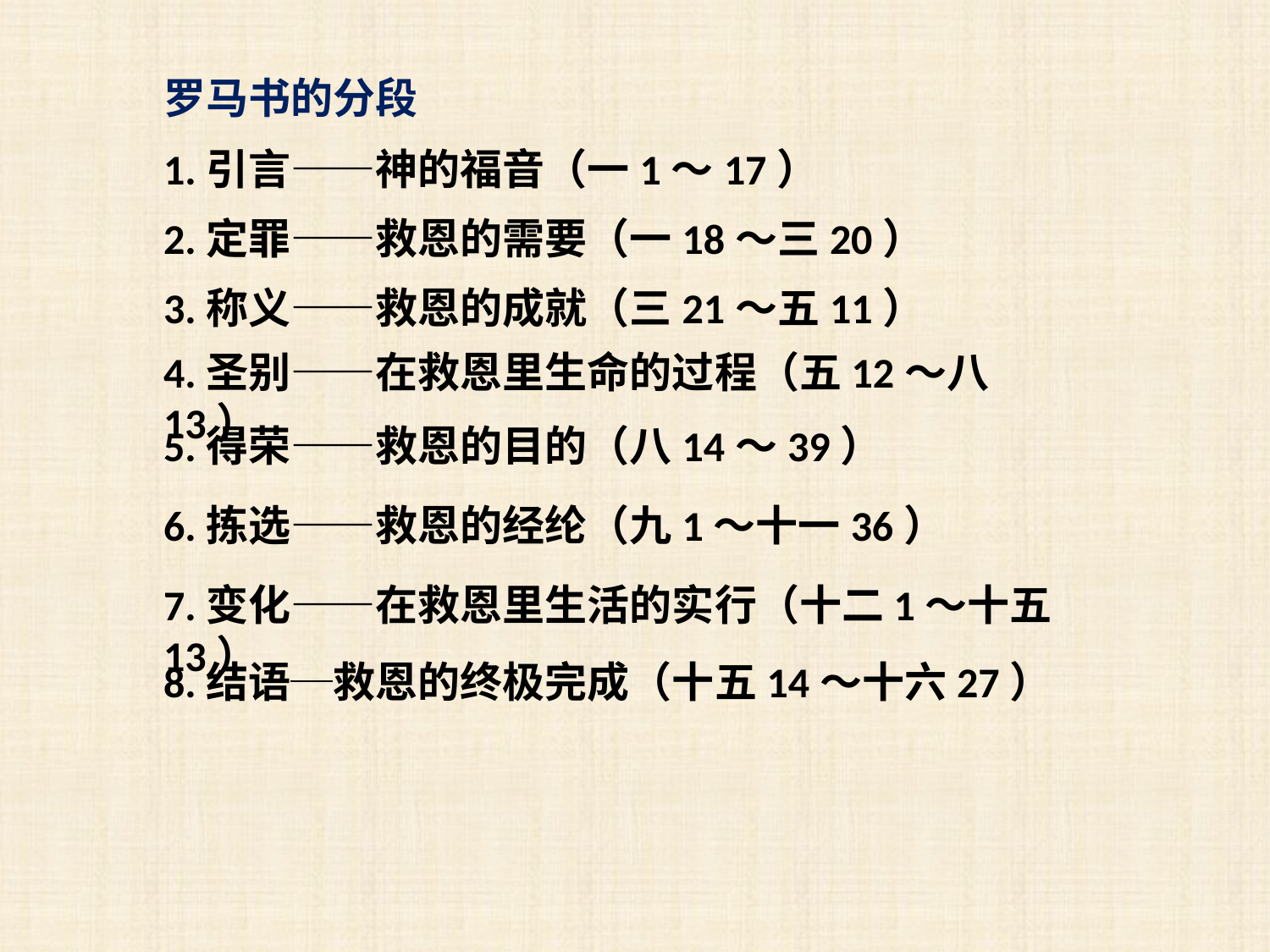

罗马书的分段
1.引言——神的福音（一1～17）
2.定罪——救恩的需要（一18～三20）
3.称义——救恩的成就（三21～五11）
4.圣别——在救恩里生命的过程（五12～八13）
5.得荣——救恩的目的（八14～39）
6.拣选——救恩的经纶（九1～十一36）
7.变化——在救恩里生活的实行（十二1～十五13）
8.结语─救恩的终极完成（十五14～十六27）